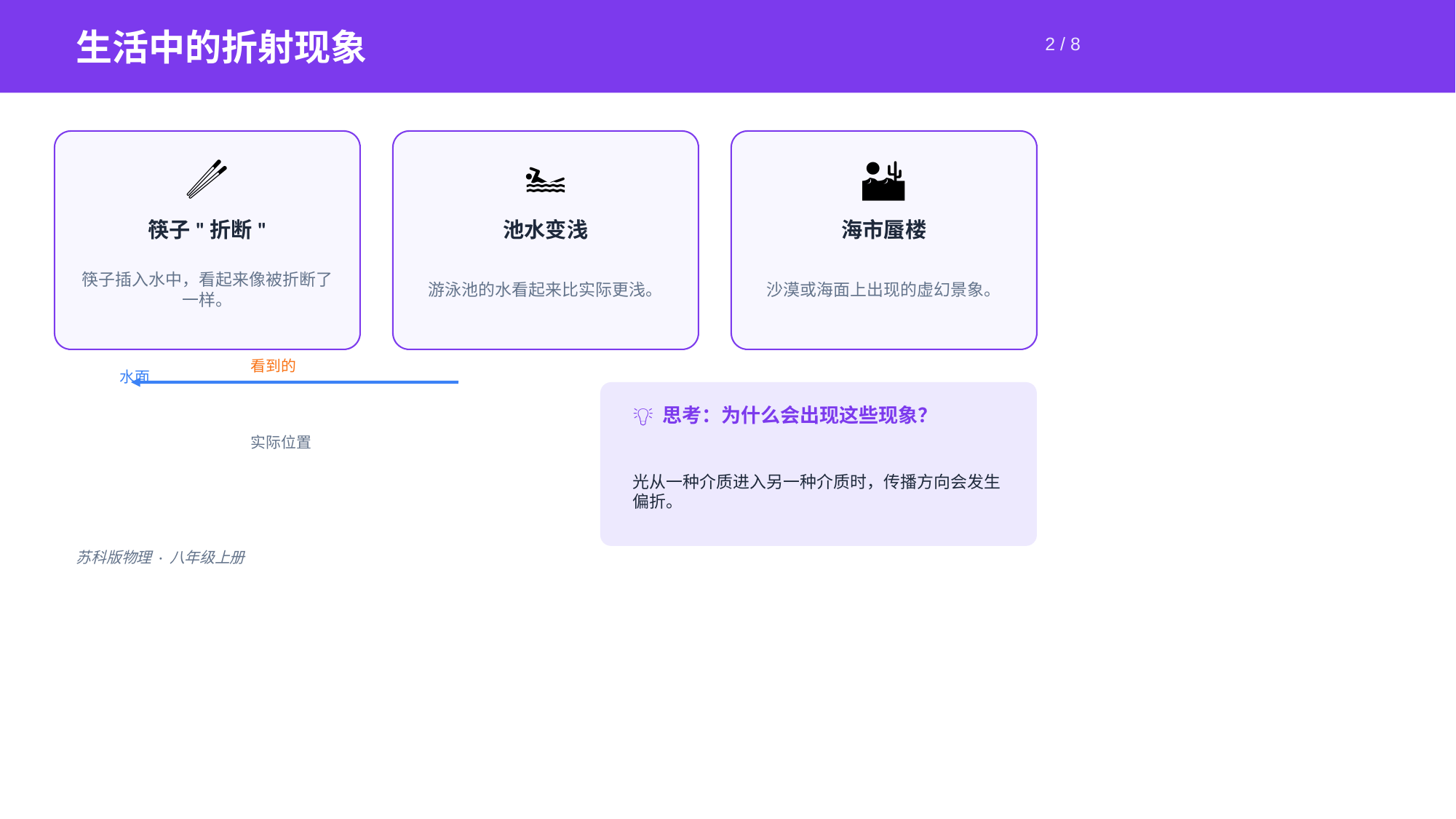

生活中的折射现象
2 / 8

🥢
🏊
🏜️
筷子"折断"
池水变浅
海市蜃楼
筷子插入水中，看起来像被折断了一样。
游泳池的水看起来比实际更浅。
沙漠或海面上出现的虚幻景象。
看到的
水面

💡 思考：为什么会出现这些现象？
实际位置
光从一种介质进入另一种介质时，传播方向会发生偏折。
苏科版物理 · 八年级上册